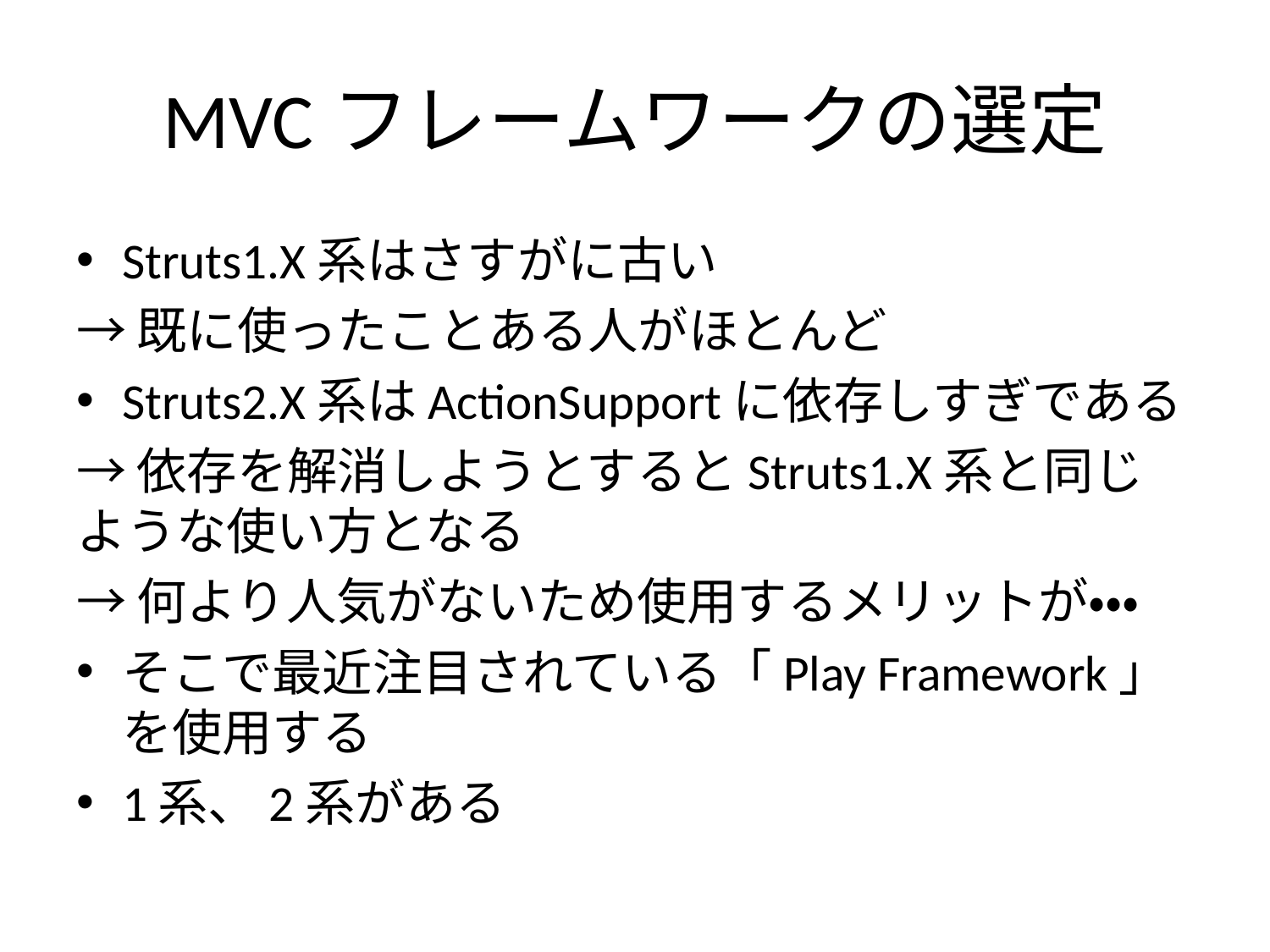

# MVCフレームワークの選定
Struts1.X系はさすがに古い
→既に使ったことある人がほとんど
Struts2.X系はActionSupportに依存しすぎである
→依存を解消しようとするとStruts1.X系と同じような使い方となる
→何より人気がないため使用するメリットが・・・
そこで最近注目されている「Play Framework」を使用する
1系、2系がある